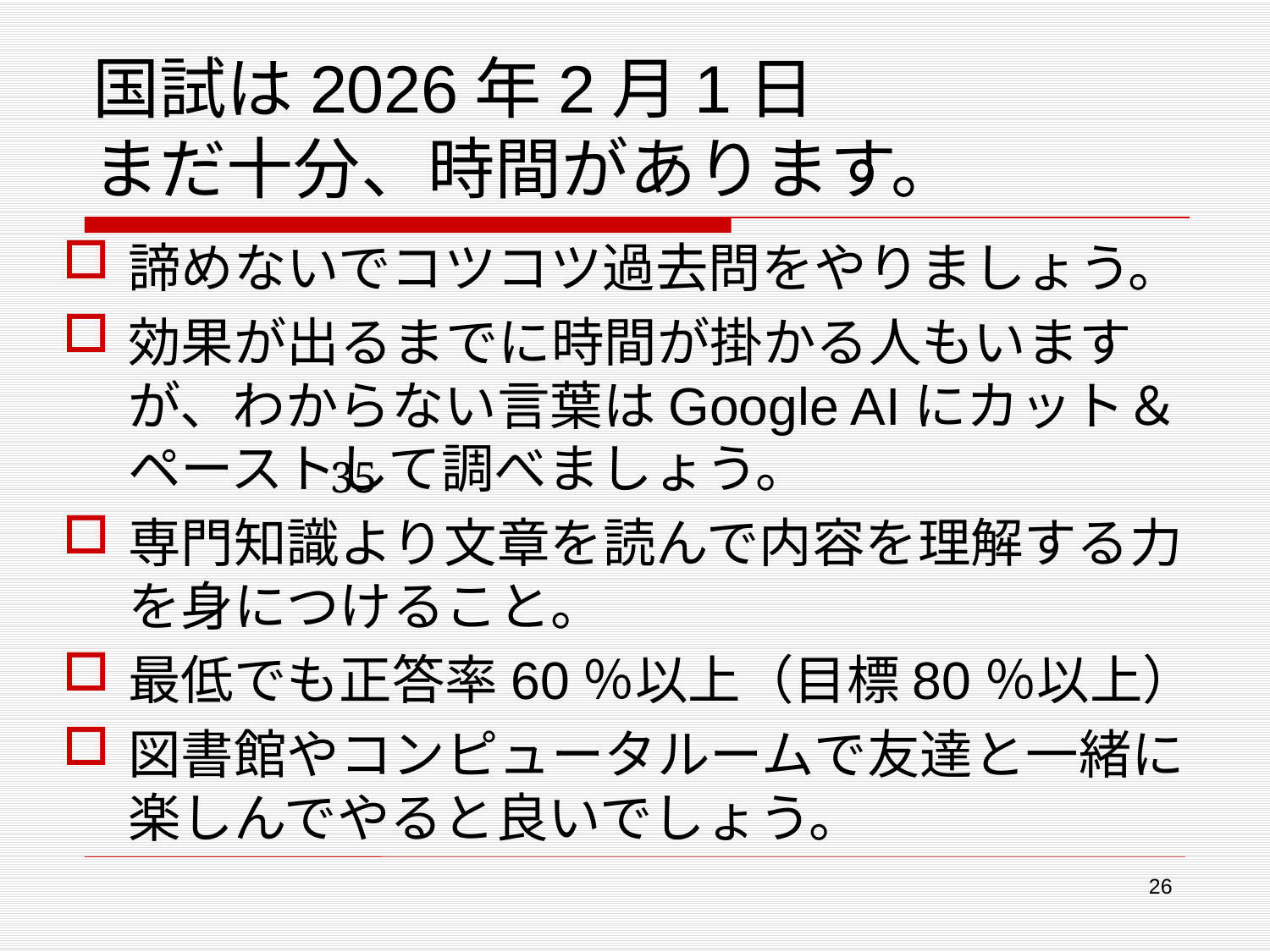

# 国試は2026年2月1日 まだ十分、時間があります。
諦めないでコツコツ過去問をやりましょう。
効果が出るまでに時間が掛かる人もいますが、わからない言葉はGoogle AIにカット＆ペーストして調べましょう。
専門知識より文章を読んで内容を理解する力を身につけること。
最低でも正答率60％以上（目標80％以上）
図書館やコンピュータルームで友達と一緒に楽しんでやると良いでしょう。

35
26